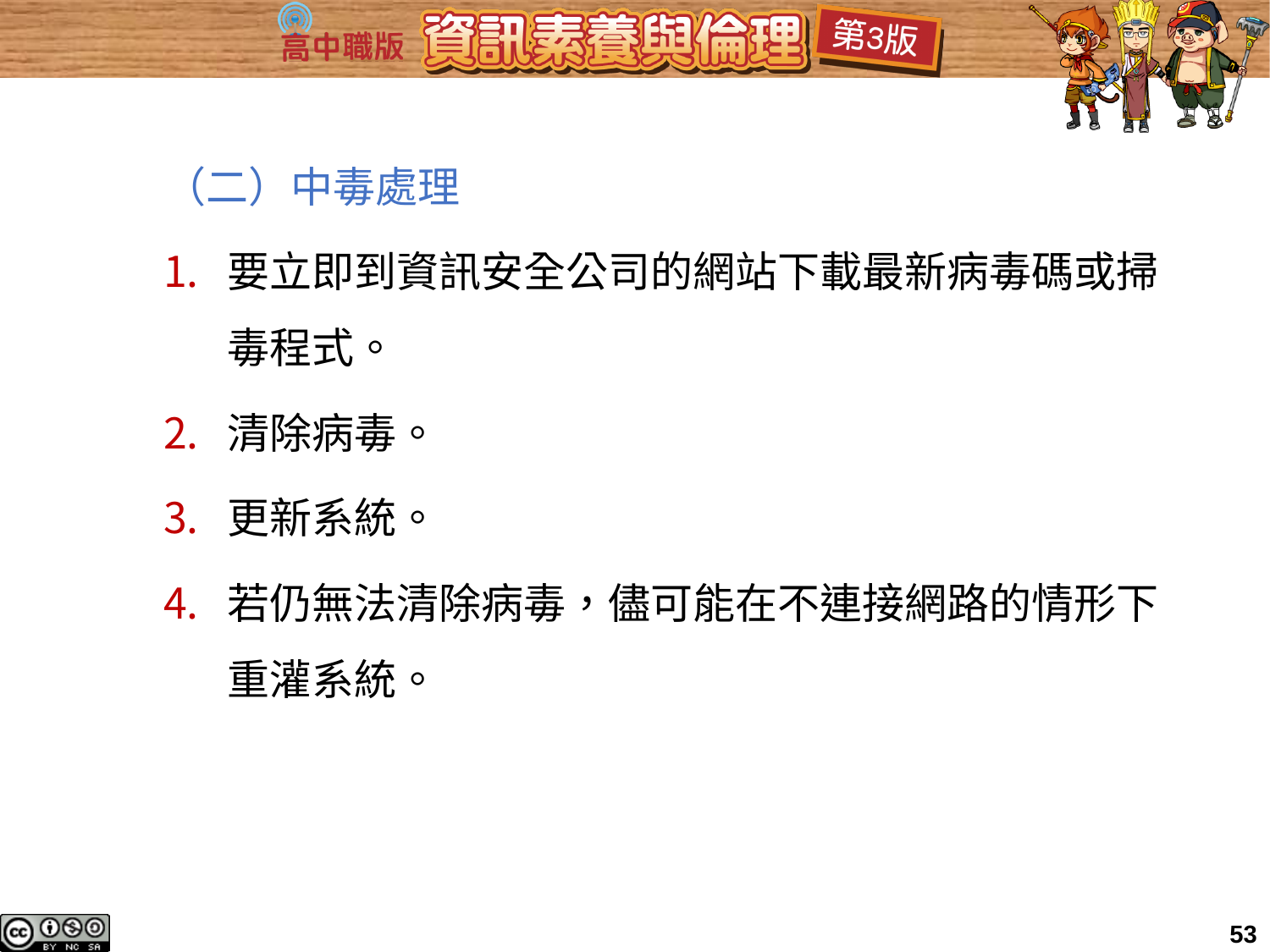

（二）中毒處理
要立即到資訊安全公司的網站下載最新病毒碼或掃毒程式。
清除病毒。
更新系統。
若仍無法清除病毒，儘可能在不連接網路的情形下重灌系統。
53